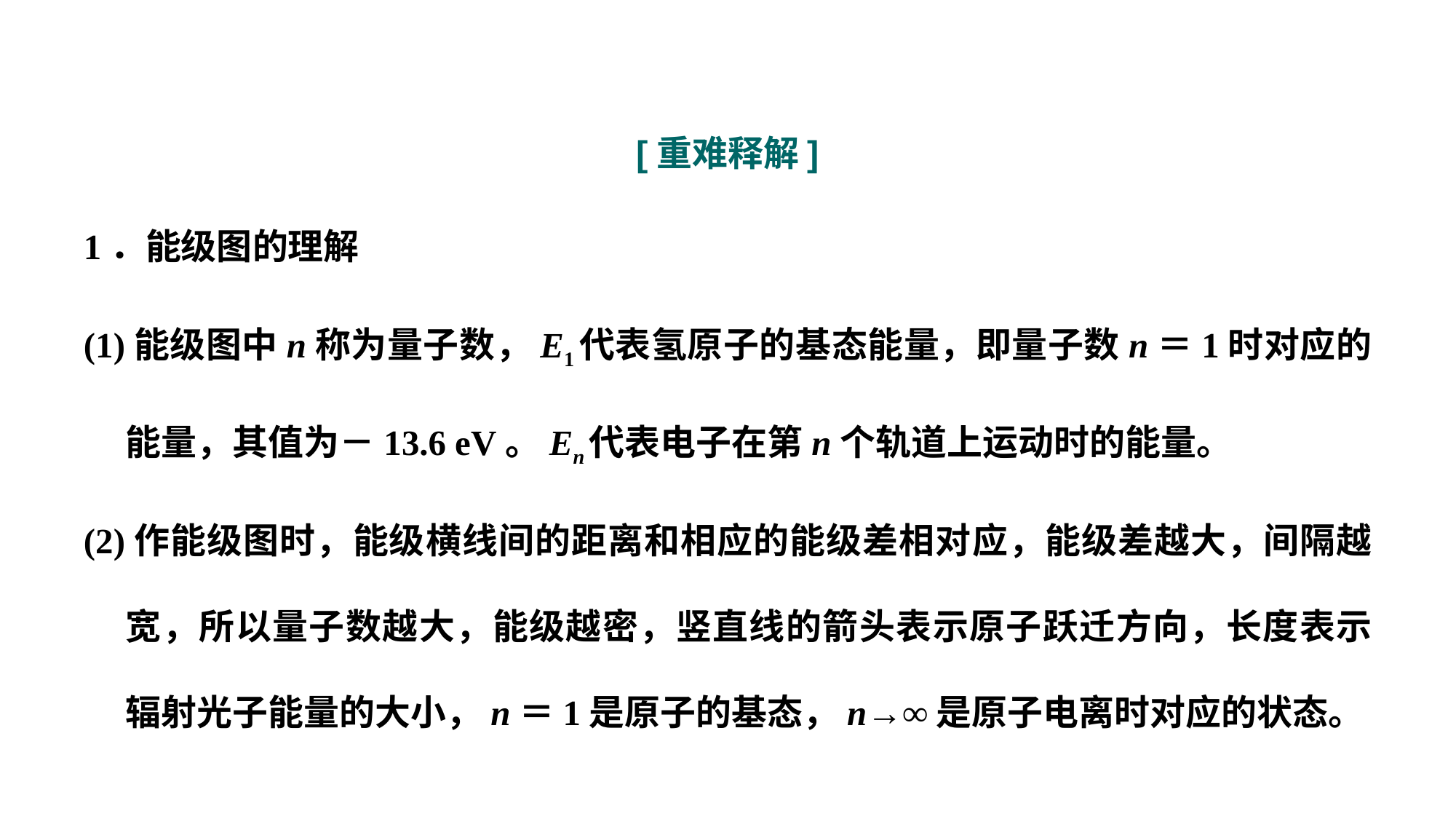

[重难释解]
1．能级图的理解
(1)能级图中n称为量子数，E1代表氢原子的基态能量，即量子数n＝1时对应的能量，其值为－13.6 eV。En代表电子在第n个轨道上运动时的能量。
(2)作能级图时，能级横线间的距离和相应的能级差相对应，能级差越大，间隔越宽，所以量子数越大，能级越密，竖直线的箭头表示原子跃迁方向，长度表示辐射光子能量的大小，n＝1是原子的基态，n→∞是原子电离时对应的状态。